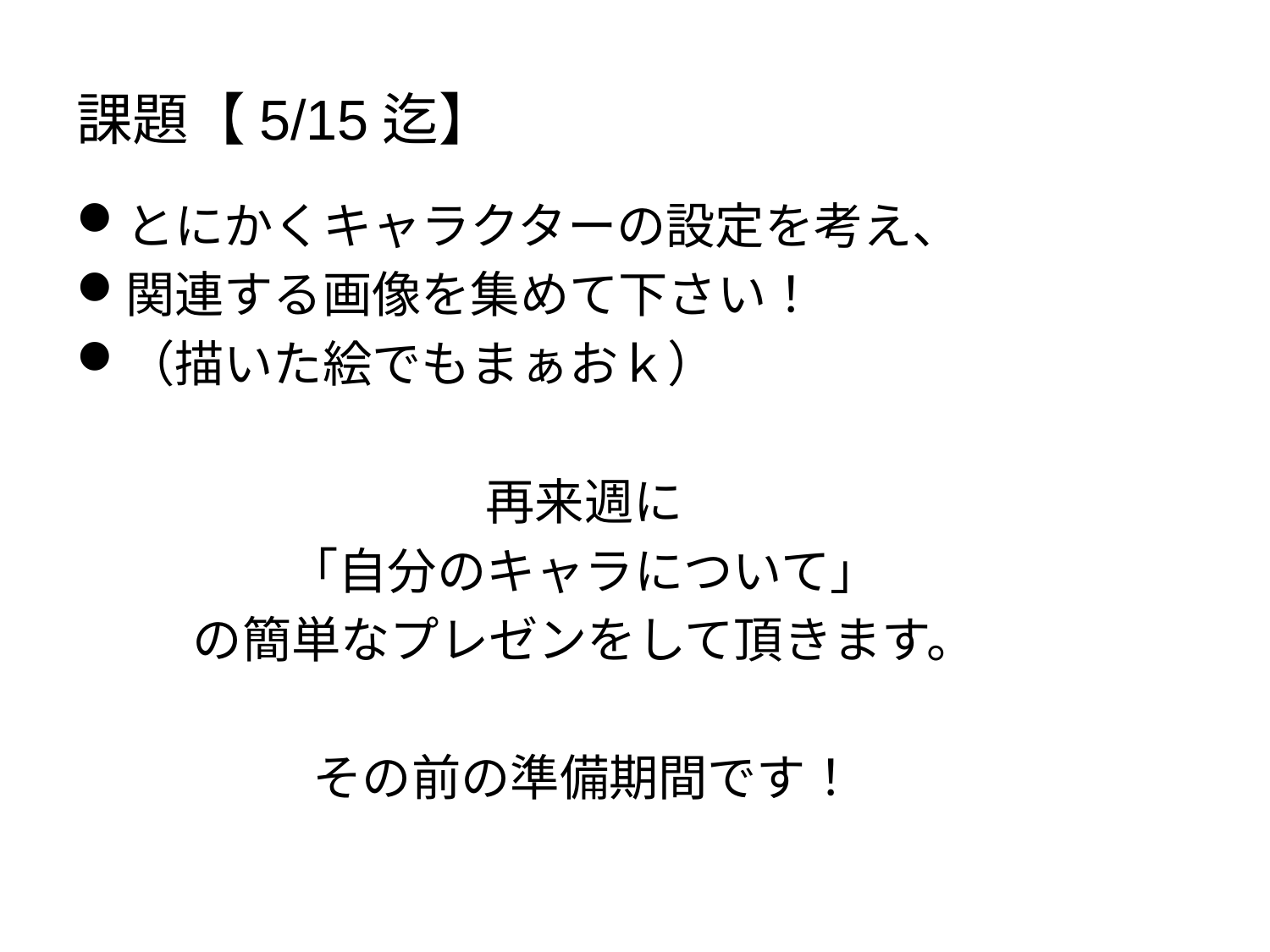

# 課題【5/15迄】
とにかくキャラクターの設定を考え、
関連する画像を集めて下さい！
（描いた絵でもまぁおｋ）

再来週に
「自分のキャラについて」
の簡単なプレゼンをして頂きます。

その前の準備期間です！